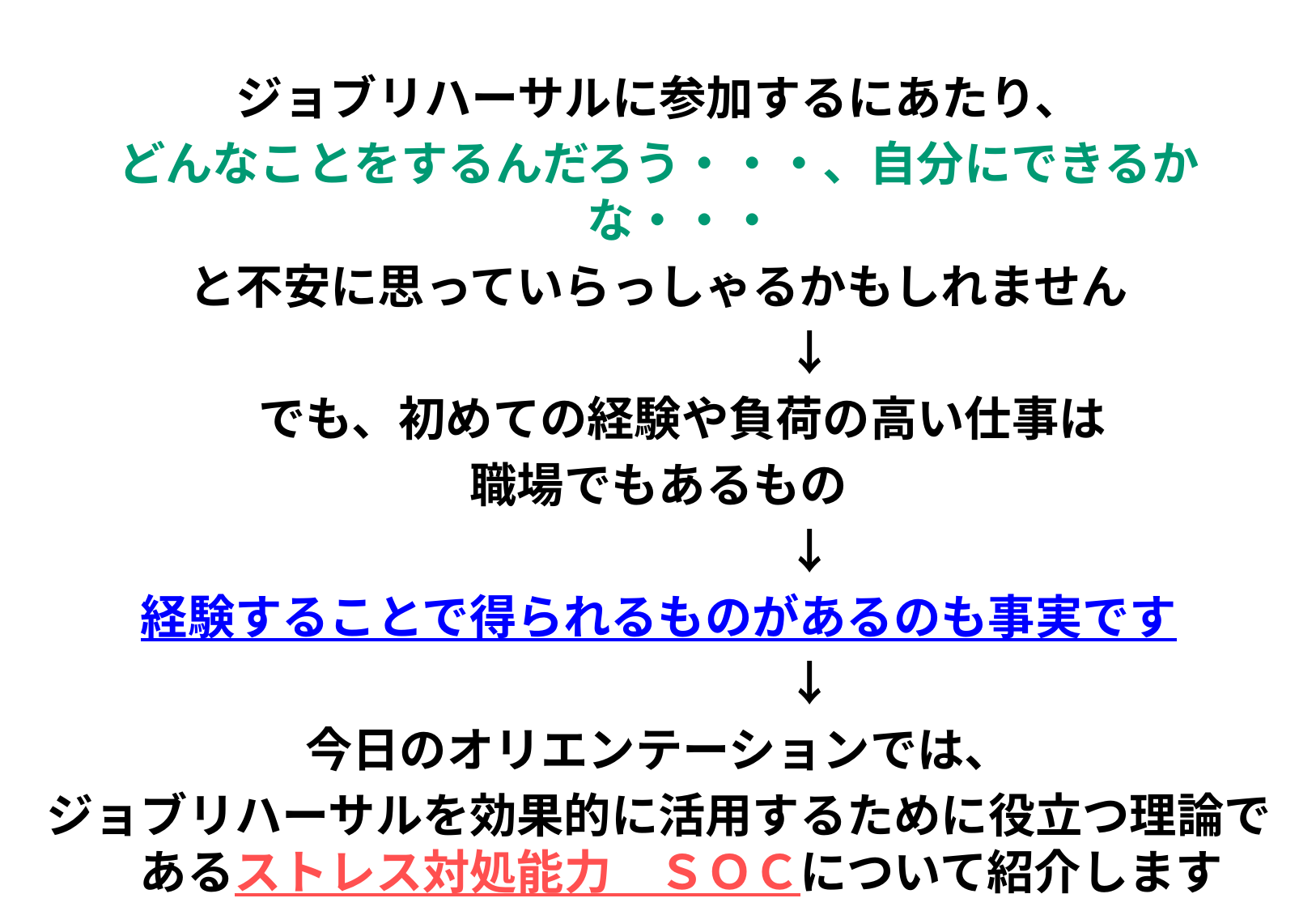

ジョブリハーサルに参加するにあたり、
どんなことをするんだろう・・・、自分にできるかな・・・
と不安に思っていらっしゃるかもしれません
　　　　　　　　　　　　　　　　↓
　でも、初めての経験や負荷の高い仕事は
職場でもあるもの
　　　　　　　　　　　　　　　　↓
経験することで得られるものがあるのも事実です
　　　　　　　　　　　　　　　　↓
今日のオリエンテーションでは、
ジョブリハーサルを効果的に活用するために役立つ理論であるストレス対処能力　ＳＯＣについて紹介します

2